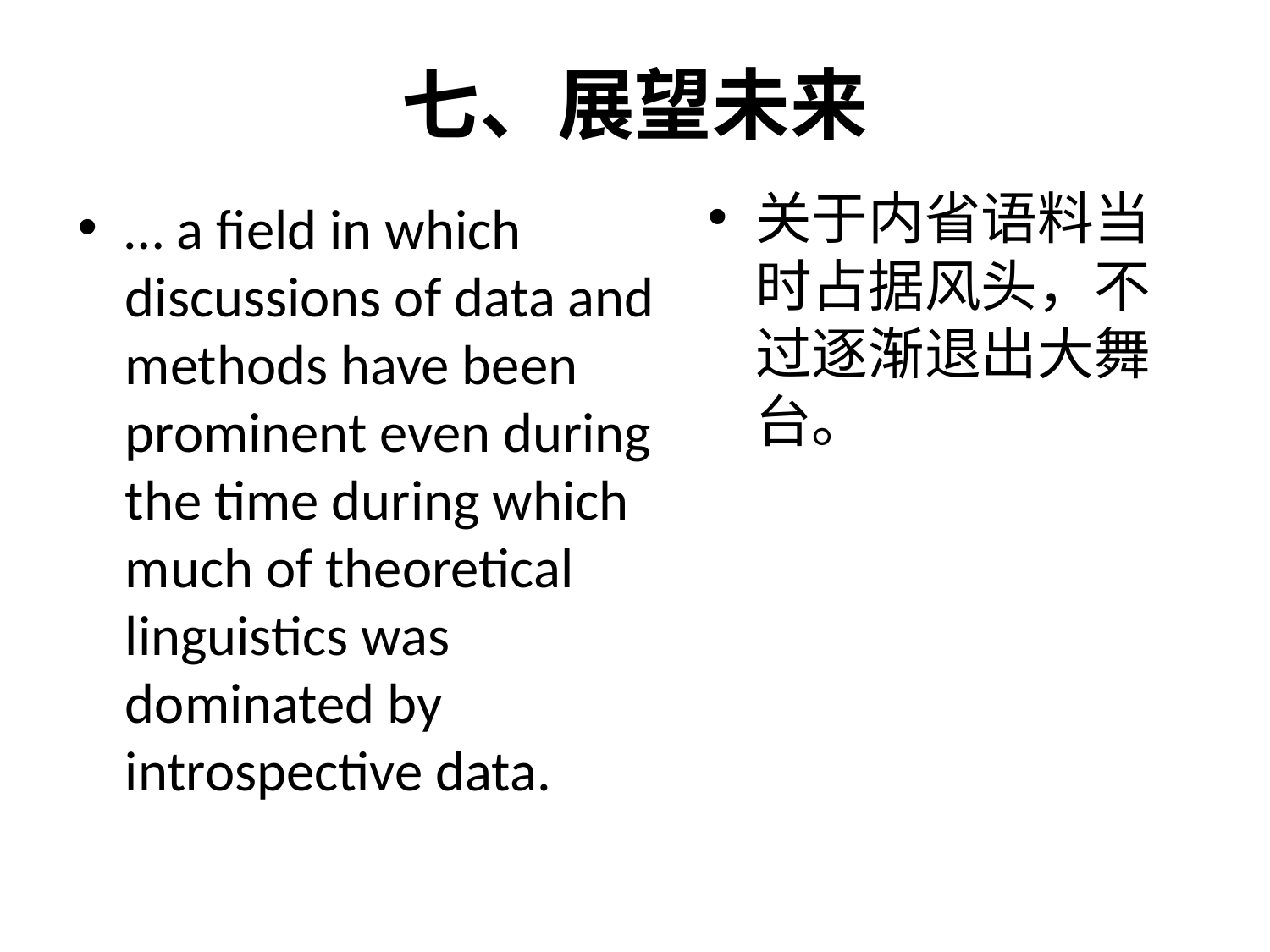

# 七、展望未来
关于内省语料当时占据风头，不过逐渐退出大舞台。
… a field in which discussions of data and methods have been prominent even during the time during which much of theoretical linguistics was dominated by introspective data.